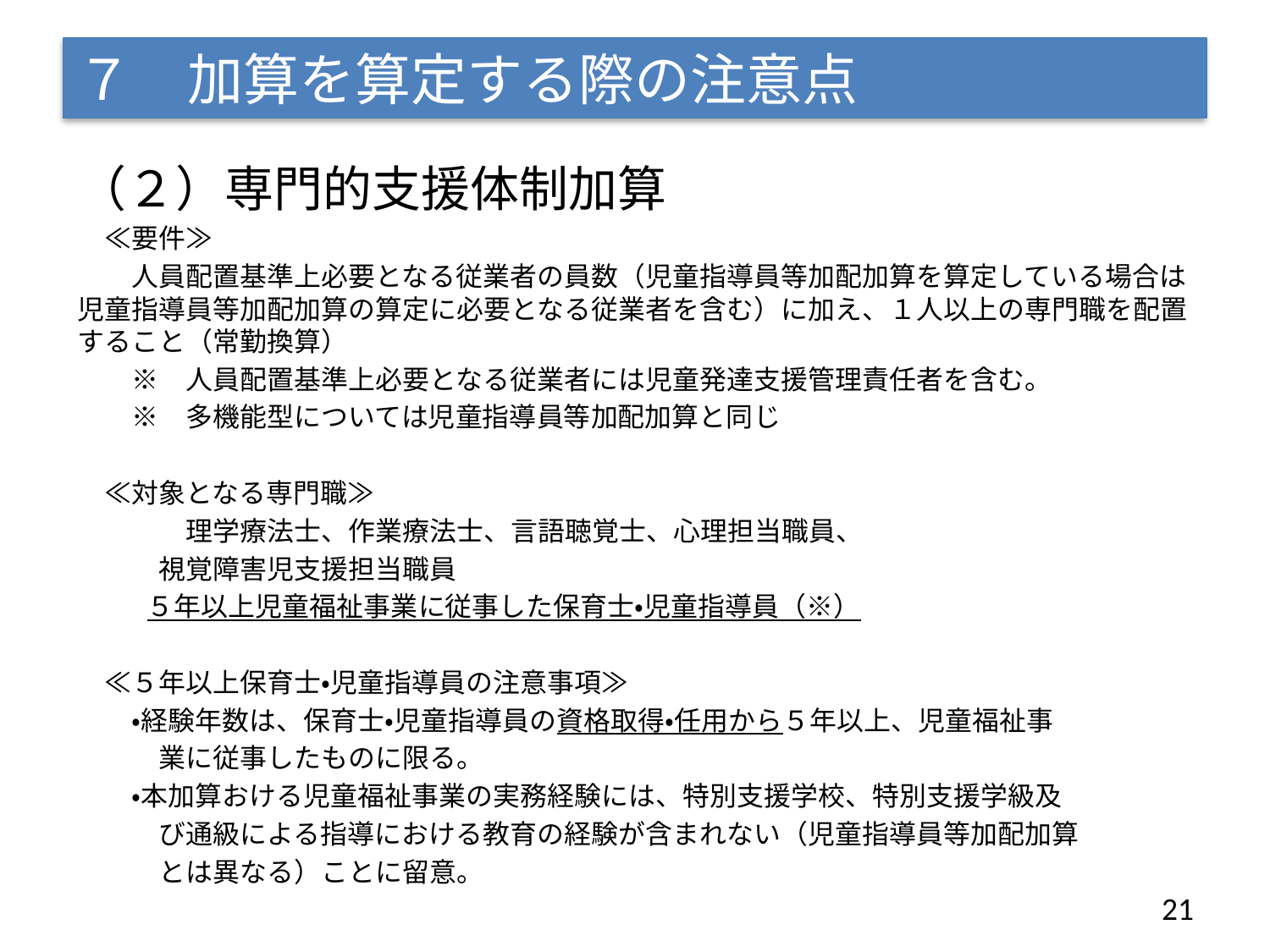

# ７　加算を算定する際の注意点
（２）専門的支援体制加算
　≪要件≫
　　人員配置基準上必要となる従業者の員数（児童指導員等加配加算を算定している場合は児童指導員等加配加算の算定に必要となる従業者を含む）に加え、１人以上の専門職を配置すること（常勤換算）
　　※　人員配置基準上必要となる従業者には児童発達支援管理責任者を含む。
　　※　多機能型については児童指導員等加配加算と同じ

　≪対象となる専門職≫
　　　　理学療法士、作業療法士、言語聴覚士、心理担当職員、
　　　視覚障害児支援担当職員
  　　５年以上児童福祉事業に従事した保育士・児童指導員（※）

　≪５年以上保育士・児童指導員の注意事項≫
　　・経験年数は、保育士・児童指導員の資格取得・任用から５年以上、児童福祉事
　　　業に従事したものに限る。
　　・本加算おける児童福祉事業の実務経験には、特別支援学校、特別支援学級及
　　　び通級による指導における教育の経験が含まれない（児童指導員等加配加算
　　　とは異なる）ことに留意。

21